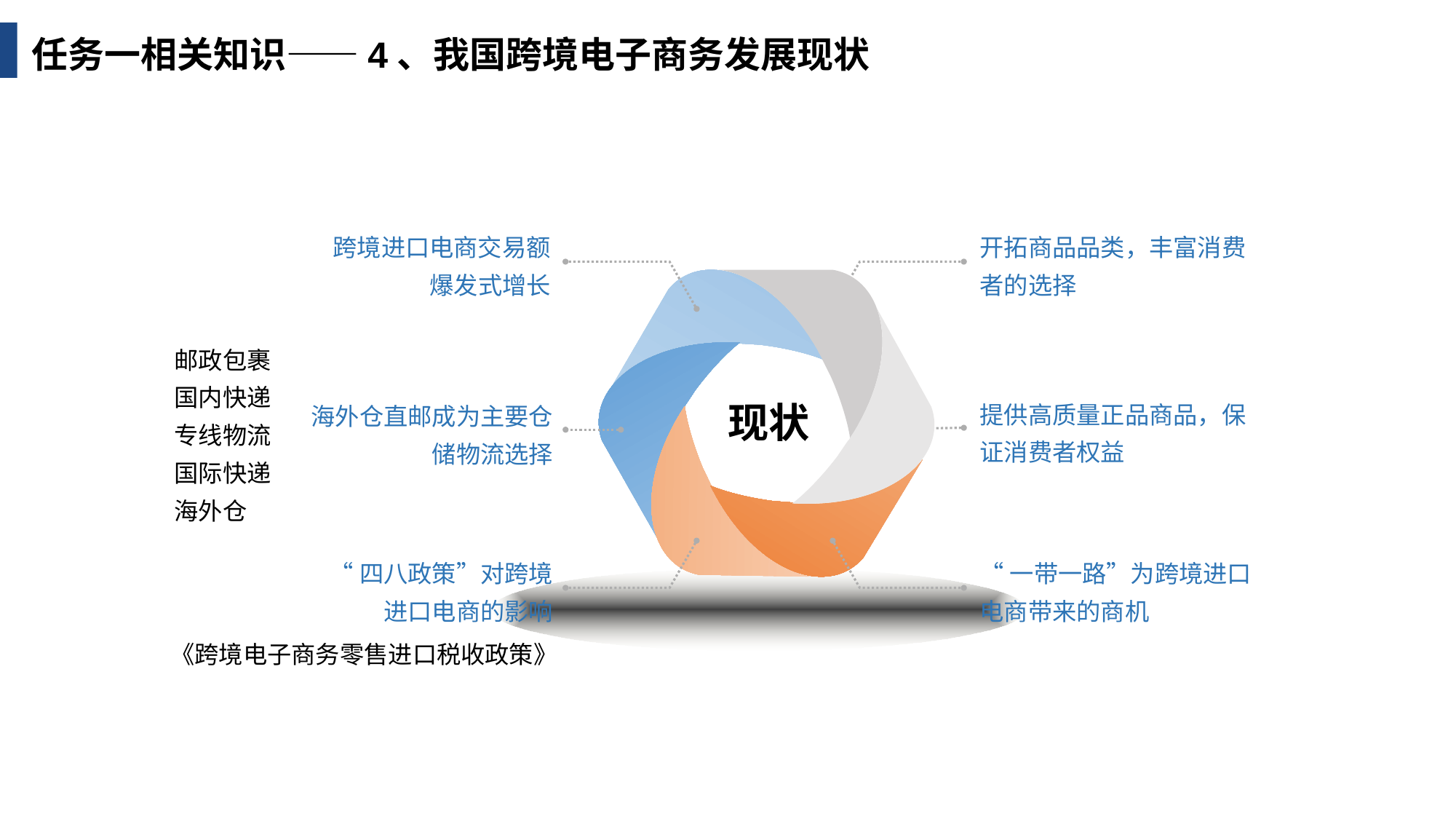

任务一相关知识——4、我国跨境电子商务发展现状
跨境进口电商交易额爆发式增长
开拓商品品类，丰富消费者的选择

邮政包裹
国内快递
专线物流
国际快递
海外仓

提供高质量正品商品，保证消费者权益
海外仓直邮成为主要仓储物流选择
现状

“四八政策”对跨境进口电商的影响
“一带一路”为跨境进口电商带来的商机

《跨境电子商务零售进口税收政策》